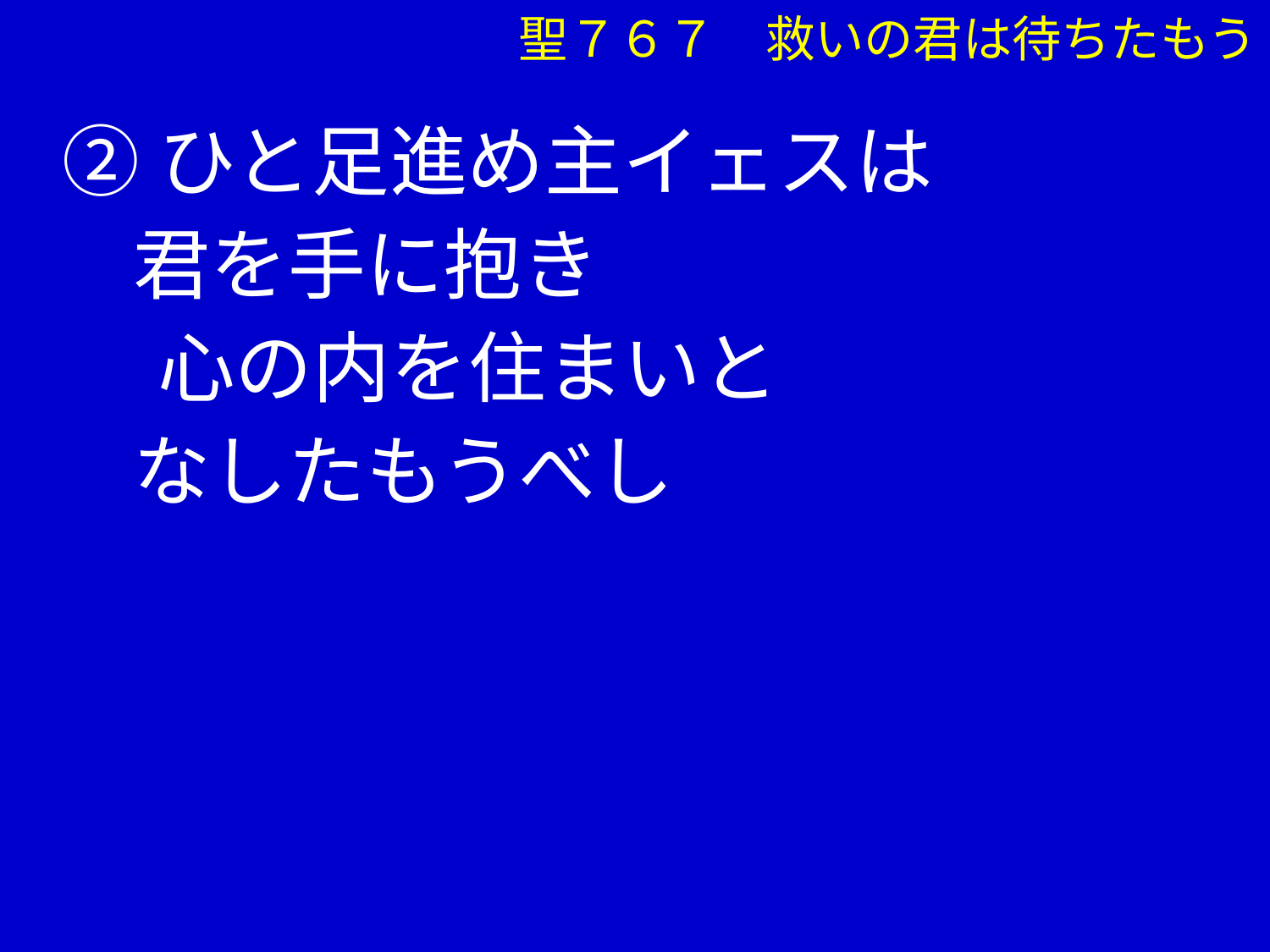

聖７６７　救いの君は待ちたもう
②ひと足進め主イェスは
   君を手に抱き
　 心の内を住まいと
   なしたもうべし